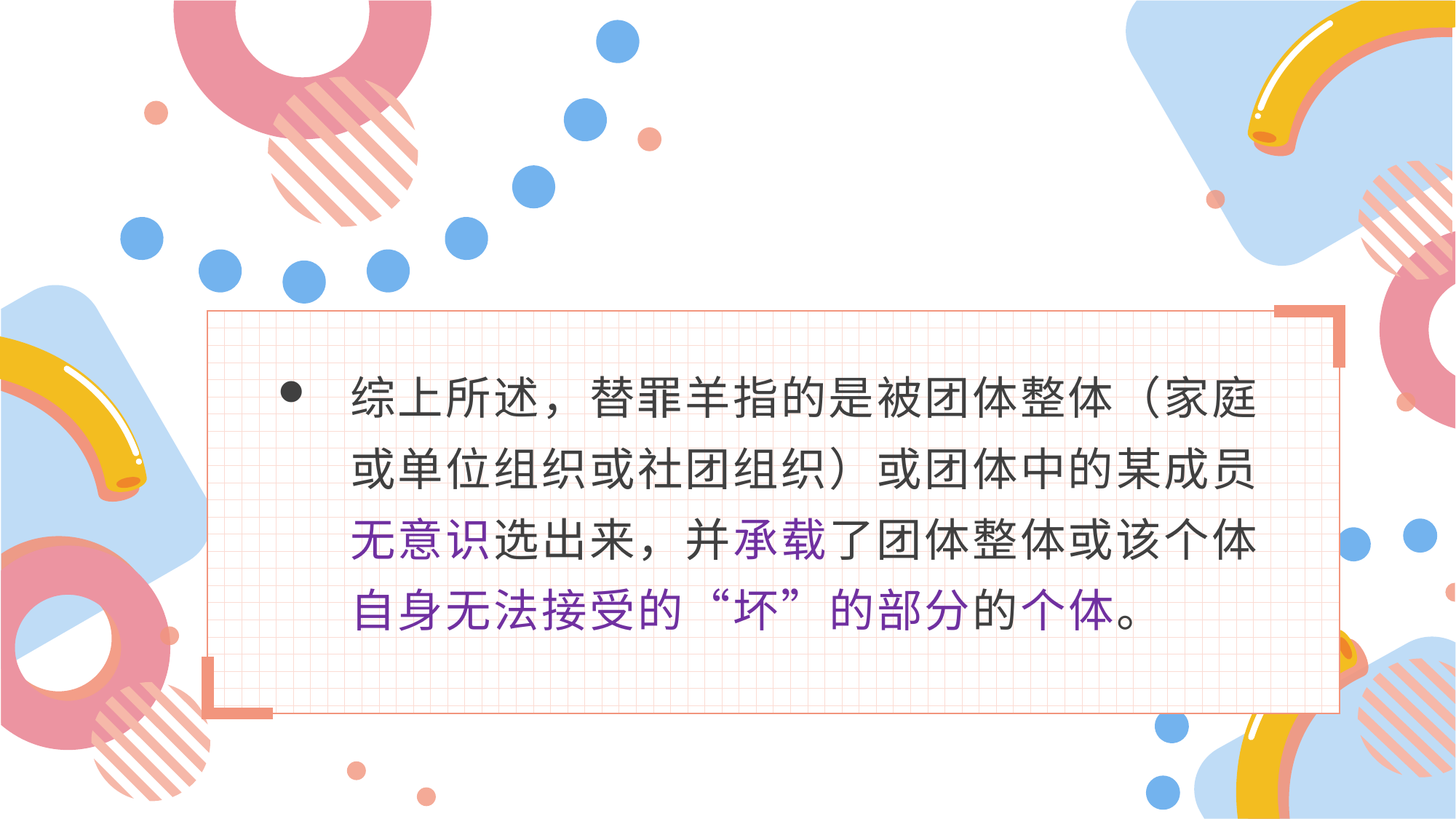

综上所述，替罪羊指的是被团体整体（家庭或单位组织或社团组织）或团体中的某成员无意识选出来，并承载了团体整体或该个体自身无法接受的“坏”的部分的个体。